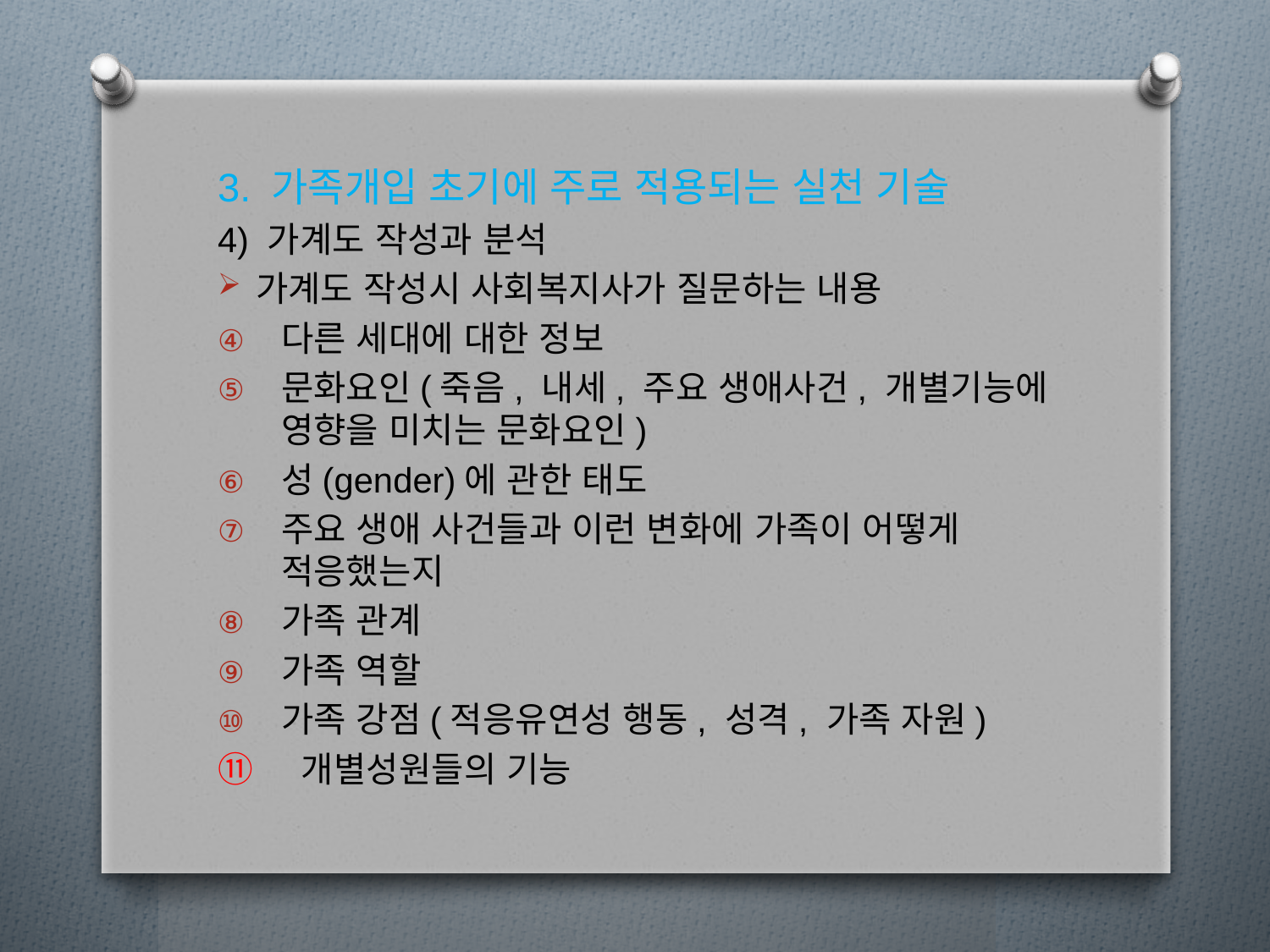

3. 가족개입 초기에 주로 적용되는 실천 기술
4) 가계도 작성과 분석
가계도 작성시 사회복지사가 질문하는 내용
다른 세대에 대한 정보
문화요인(죽음, 내세, 주요 생애사건, 개별기능에 영향을 미치는 문화요인)
성(gender)에 관한 태도
주요 생애 사건들과 이런 변화에 가족이 어떻게 적응했는지
가족 관계
가족 역할
가족 강점(적응유연성 행동, 성격, 가족 자원)
⑪    개별성원들의 기능